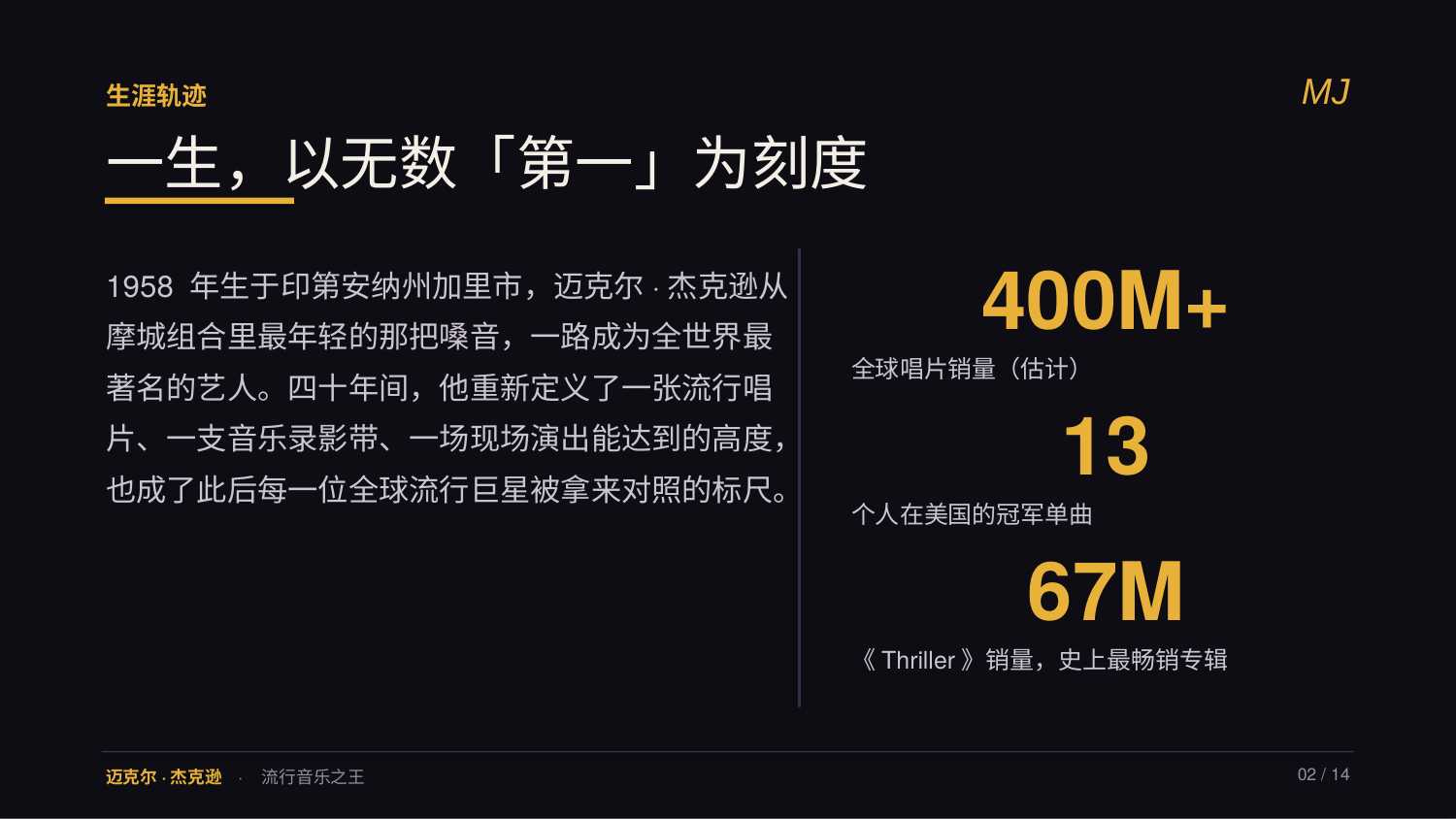

MJ
生涯轨迹
一生，以无数「第一」为刻度

400M+
1958 年生于印第安纳州加里市，迈克尔·杰克逊从摩城组合里最年轻的那把嗓音，一路成为全世界最著名的艺人。四十年间，他重新定义了一张流行唱片、一支音乐录影带、一场现场演出能达到的高度，也成了此后每一位全球流行巨星被拿来对照的标尺。

全球唱片销量（估计）
13
个人在美国的冠军单曲
67M
《Thriller》销量，史上最畅销专辑

迈克尔·杰克逊   ·   流行音乐之王
02 / 14